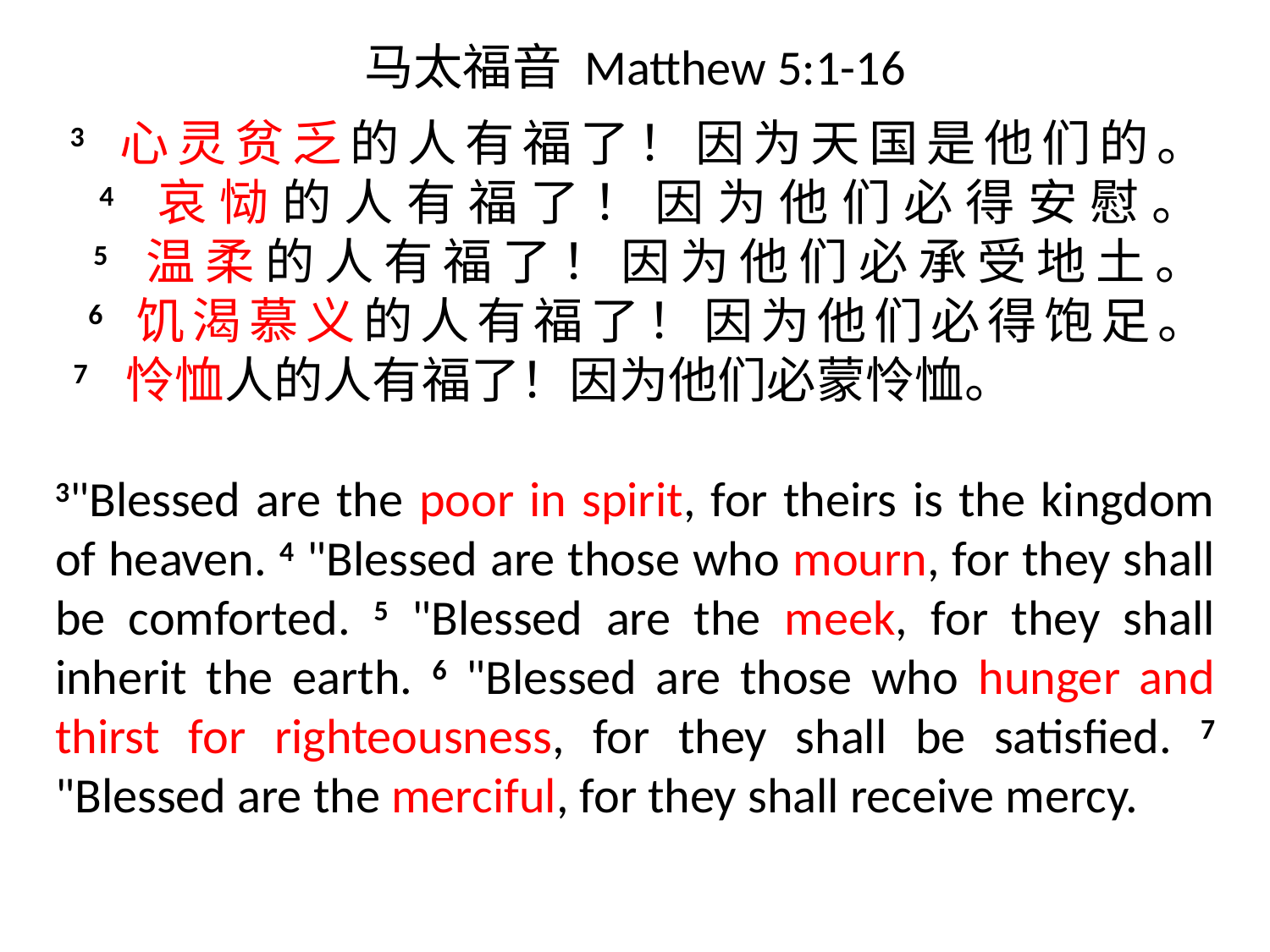

# 马太福音 Matthew 5:1-16
 3 心灵贫乏的人有福了！因为天国是他们的。
 4 哀恸的人有福了！因为他们必得安慰。
 5 温柔的人有福了！因为他们必承受地土。
 6 饥渴慕义的人有福了！因为他们必得饱足。
 7    怜恤人的人有福了！因为他们必蒙怜恤。

3"Blessed are the poor in spirit, for theirs is the kingdom of heaven. 4 "Blessed are those who mourn, for they shall be comforted. 5 "Blessed are the meek, for they shall inherit the earth. 6 "Blessed are those who hunger and thirst for righteousness, for they shall be satisfied. 7 "Blessed are the merciful, for they shall receive mercy.